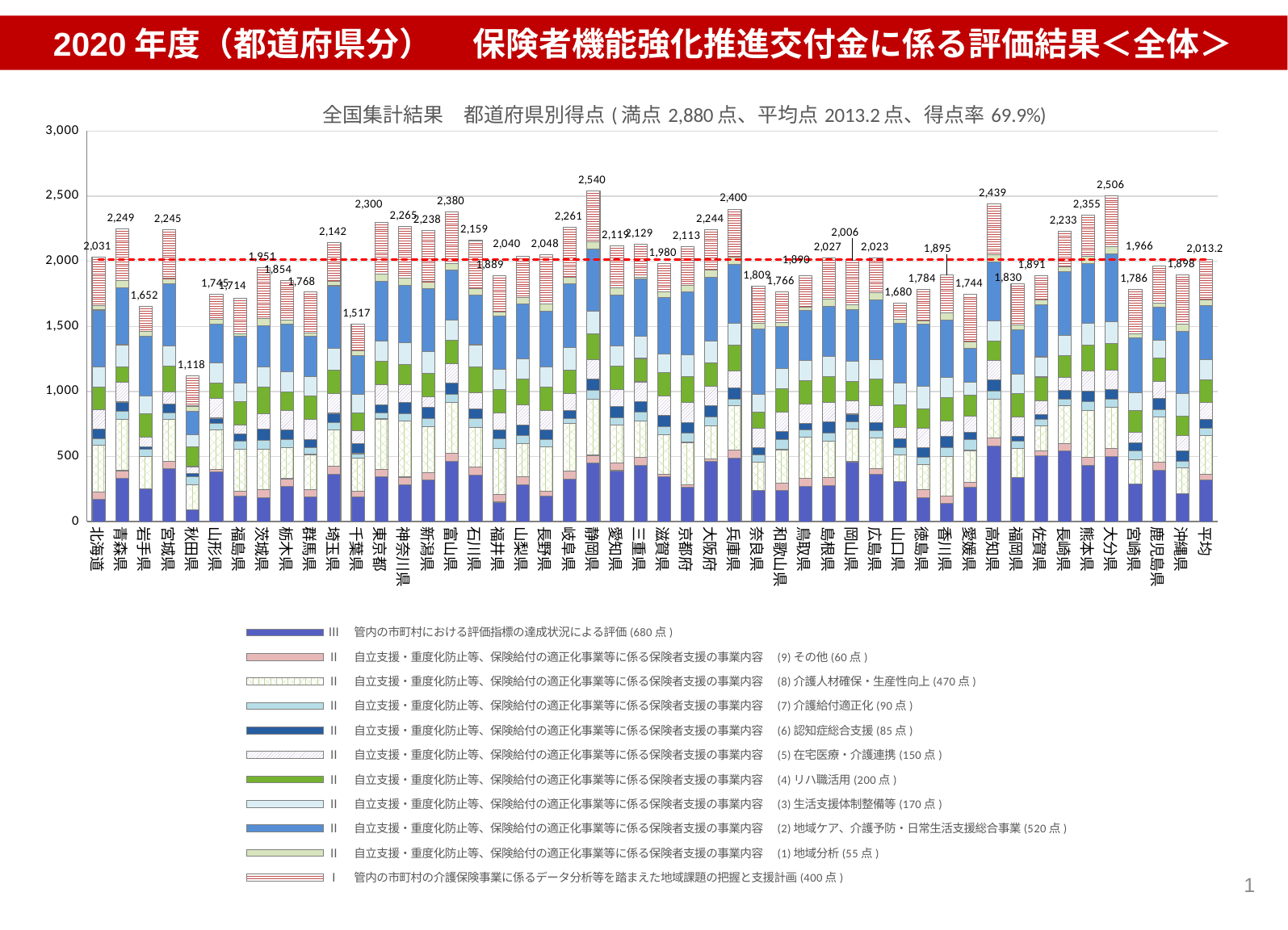

2020年度（都道府県分） 　保険者機能強化推進交付金に係る評価結果＜全体＞

### Chart: 全国集計結果　都道府県別得点(満点2,880点、平均点2013.2点、得点率69.9%)

| Category | Ⅲ　管内の市町村における評価指標の達成状況による評価(680点) | Ⅱ　自立支援・重度化防止等、保険給付の適正化事業等に係る保険者支援の事業内容　(9)その他(60点) | Ⅱ　自立支援・重度化防止等、保険給付の適正化事業等に係る保険者支援の事業内容　(8)介護人材確保・生産性向上(470点) | Ⅱ　自立支援・重度化防止等、保険給付の適正化事業等に係る保険者支援の事業内容　(7)介護給付適正化(90点) | Ⅱ　自立支援・重度化防止等、保険給付の適正化事業等に係る保険者支援の事業内容　(6)認知症総合支援(85点) | Ⅱ　自立支援・重度化防止等、保険給付の適正化事業等に係る保険者支援の事業内容　(5)在宅医療・介護連携(150点) | Ⅱ　自立支援・重度化防止等、保険給付の適正化事業等に係る保険者支援の事業内容　(4)リハ職活用(200点) | Ⅱ　自立支援・重度化防止等、保険給付の適正化事業等に係る保険者支援の事業内容　(3)生活支援体制整備等(170点) | Ⅱ　自立支援・重度化防止等、保険給付の適正化事業等に係る保険者支援の事業内容　(2)地域ケア、介護予防・日常生活支援総合事業(520点) | Ⅱ　自立支援・重度化防止等、保険給付の適正化事業等に係る保険者支援の事業内容　(1)地域分析(55点) | Ⅰ　管内の市町村の介護保険事業に係るデータ分析等を踏まえた地域課題の把握と支援計画(400点) | 合計 | 平均 |
|---|---|---|---|---|---|---|---|---|---|---|---|---|---|
| 北海道 | 170.0 | 60.0 | 358.0 | 48.0 | 75.0 | 150.0 | 170.0 | 155.0 | 440.0 | 35.0 | 370.0 | 2031.0 | 2013.1702127659576 |
| 青森県 | 332.0 | 60.0 | 391.0 | 66.0 | 70.0 | 150.0 | 120.0 | 170.0 | 440.0 | 55.0 | 395.0 | 2249.0 | 2013.1702127659576 |
| 岩手県 | 254.0 | 0.0 | 246.0 | 59.0 | 18.0 | 70.0 | 180.0 | 140.0 | 460.0 | 35.0 | 190.0 | 1652.0 | 2013.1702127659576 |
| 宮城県 | 406.0 | 60.0 | 318.0 | 51.0 | 70.0 | 90.0 | 200.0 | 155.0 | 480.0 | 40.0 | 375.0 | 2245.0 | 2013.1702127659576 |
| 秋田県 | 92.0 | 0.0 | 189.0 | 64.0 | 28.0 | 50.0 | 150.0 | 95.0 | 180.0 | 40.0 | 230.0 | 1118.0 | 2013.1702127659576 |
| 山形県 | 384.0 | 20.0 | 299.0 | 49.0 | 43.0 | 150.0 | 120.0 | 155.0 | 300.0 | 35.0 | 190.0 | 1745.0 | 2013.1702127659576 |
| 福島県 | 194.0 | 40.0 | 323.0 | 60.0 | 57.0 | 70.0 | 180.0 | 140.0 | 360.0 | 20.0 | 270.0 | 1714.0 | 2013.1702127659576 |
| 茨城県 | 184.0 | 60.0 | 315.0 | 67.0 | 85.0 | 120.0 | 200.0 | 155.0 | 320.0 | 55.0 | 390.0 | 1951.0 | 2013.1702127659576 |
| 栃木県 | 270.0 | 60.0 | 238.0 | 61.0 | 75.0 | 150.0 | 140.0 | 155.0 | 370.0 | 30.0 | 305.0 | 1854.0 | 2013.1702127659576 |
| 群馬県 | 188.0 | 60.0 | 268.0 | 52.0 | 65.0 | 150.0 | 180.0 | 150.0 | 310.0 | 25.0 | 320.0 | 1768.0 | 2013.1702127659576 |
| 埼玉県 | 364.0 | 60.0 | 281.0 | 57.0 | 70.0 | 150.0 | 180.0 | 170.0 | 480.0 | 35.0 | 295.0 | 2142.0 | 2013.1702127659576 |
| 千葉県 | 192.0 | 40.0 | 254.0 | 36.0 | 75.0 | 100.0 | 140.0 | 140.0 | 300.0 | 35.0 | 205.0 | 1517.0 | 2013.1702127659576 |
| 東京都 | 344.0 | 60.0 | 385.0 | 46.0 | 65.0 | 150.0 | 180.0 | 155.0 | 460.0 | 55.0 | 400.0 | 2300.0 | 2013.1702127659576 |
| 神奈川県 | 282.0 | 60.0 | 429.0 | 59.0 | 85.0 | 140.0 | 150.0 | 170.0 | 440.0 | 55.0 | 395.0 | 2265.0 | 2013.1702127659576 |
| 新潟県 | 318.0 | 60.0 | 353.0 | 62.0 | 85.0 | 80.0 | 180.0 | 170.0 | 480.0 | 55.0 | 395.0 | 2238.0 | 2013.1702127659576 |
| 富山県 | 466.0 | 60.0 | 389.0 | 65.0 | 85.0 | 150.0 | 180.0 | 155.0 | 380.0 | 55.0 | 395.0 | 2380.0 | 2013.1702127659576 |
| 石川県 | 358.0 | 60.0 | 307.0 | 69.0 | 75.0 | 120.0 | 200.0 | 170.0 | 380.0 | 50.0 | 370.0 | 2159.0 | 2013.1702127659576 |
| 福井県 | 150.0 | 60.0 | 353.0 | 76.0 | 65.0 | 130.0 | 180.0 | 155.0 | 410.0 | 30.0 | 280.0 | 1889.0 | 2013.1702127659576 |
| 山梨県 | 286.0 | 60.0 | 255.0 | 59.0 | 85.0 | 150.0 | 200.0 | 155.0 | 420.0 | 50.0 | 320.0 | 2040.0 | 2013.1702127659576 |
| 長野県 | 194.0 | 40.0 | 338.0 | 61.0 | 70.0 | 150.0 | 180.0 | 155.0 | 430.0 | 55.0 | 375.0 | 2048.0 | 2013.1702127659576 |
| 岐阜県 | 328.0 | 60.0 | 364.0 | 39.0 | 65.0 | 130.0 | 180.0 | 170.0 | 490.0 | 50.0 | 385.0 | 2261.0 | 2013.1702127659576 |
| 静岡県 | 450.0 | 60.0 | 433.0 | 67.0 | 85.0 | 150.0 | 200.0 | 170.0 | 480.0 | 55.0 | 390.0 | 2540.0 | 2013.1702127659576 |
| 愛知県 | 392.0 | 60.0 | 290.0 | 57.0 | 85.0 | 130.0 | 180.0 | 155.0 | 390.0 | 55.0 | 325.0 | 2119.0 | 2013.1702127659576 |
| 三重県 | 432.0 | 60.0 | 283.0 | 64.0 | 85.0 | 150.0 | 180.0 | 170.0 | 440.0 | 15.0 | 250.0 | 2129.0 | 2013.1702127659576 |
| 滋賀県 | 346.0 | 20.0 | 303.0 | 61.0 | 85.0 | 150.0 | 180.0 | 140.0 | 440.0 | 40.0 | 215.0 | 1980.0 | 2013.1702127659576 |
| 京都府 | 264.0 | 20.0 | 325.0 | 69.0 | 85.0 | 150.0 | 200.0 | 170.0 | 480.0 | 55.0 | 295.0 | 2113.0 | 2013.1702127659576 |
| 大阪府 | 462.0 | 20.0 | 254.0 | 68.0 | 85.0 | 150.0 | 180.0 | 170.0 | 490.0 | 55.0 | 310.0 | 2244.0 | 2013.1702127659576 |
| 兵庫県 | 488.0 | 60.0 | 341.0 | 51.0 | 85.0 | 130.0 | 200.0 | 170.0 | 450.0 | 55.0 | 370.0 | 2400.0 | 2013.1702127659576 |
| 奈良県 | 242.0 | 0.0 | 213.0 | 59.0 | 55.0 | 150.0 | 120.0 | 140.0 | 500.0 | 45.0 | 285.0 | 1809.0 | 2013.1702127659576 |
| 和歌山県 | 238.0 | 60.0 | 255.0 | 76.0 | 62.0 | 150.0 | 180.0 | 155.0 | 320.0 | 35.0 | 235.0 | 1766.0 | 2013.1702127659576 |
| 鳥取県 | 272.0 | 60.0 | 316.0 | 59.0 | 48.0 | 150.0 | 180.0 | 155.0 | 380.0 | 30.0 | 240.0 | 1890.0 | 2013.1702127659576 |
| 島根県 | 278.0 | 60.0 | 280.0 | 64.0 | 85.0 | 150.0 | 200.0 | 155.0 | 380.0 | 55.0 | 320.0 | 2027.0 | 2013.1702127659576 |
| 岡山県 | 460.0 | 0.0 | 252.0 | 54.0 | 60.0 | 100.0 | 150.0 | 155.0 | 400.0 | 35.0 | 340.0 | 2006.0 | 2013.1702127659576 |
| 広島県 | 366.0 | 40.0 | 235.0 | 57.0 | 65.0 | 130.0 | 200.0 | 150.0 | 460.0 | 55.0 | 265.0 | 2023.0 | 2013.1702127659576 |
| 山口県 | 308.0 | 0.0 | 203.0 | 59.0 | 65.0 | 90.0 | 170.0 | 170.0 | 460.0 | 30.0 | 125.0 | 1680.0 | 2013.1702127659576 |
| 徳島県 | 184.0 | 60.0 | 195.0 | 58.0 | 72.0 | 150.0 | 150.0 | 170.0 | 480.0 | 25.0 | 240.0 | 1784.0 | 2013.1702127659576 |
| 香川県 | 138.0 | 60.0 | 300.0 | 72.0 | 85.0 | 120.0 | 180.0 | 155.0 | 440.0 | 55.0 | 290.0 | 1895.0 | 2013.1702127659576 |
| 愛媛県 | 262.0 | 40.0 | 245.0 | 82.0 | 60.0 | 120.0 | 160.0 | 100.0 | 260.0 | 50.0 | 365.0 | 1744.0 | 2013.1702127659576 |
| 高知県 | 582.0 | 60.0 | 298.0 | 64.0 | 85.0 | 150.0 | 150.0 | 155.0 | 450.0 | 55.0 | 390.0 | 2439.0 | 2013.1702127659576 |
| 福岡県 | 340.0 | 0.0 | 224.0 | 56.0 | 35.0 | 150.0 | 180.0 | 150.0 | 340.0 | 35.0 | 320.0 | 1830.0 | 2013.1702127659576 |
| 佐賀県 | 504.0 | 40.0 | 191.0 | 49.0 | 37.0 | 110.0 | 180.0 | 155.0 | 400.0 | 35.0 | 190.0 | 1891.0 | 2013.1702127659576 |
| 長崎県 | 542.0 | 60.0 | 288.0 | 53.0 | 65.0 | 100.0 | 170.0 | 155.0 | 490.0 | 35.0 | 275.0 | 2233.0 | 2013.1702127659576 |
| 熊本県 | 434.0 | 60.0 | 359.0 | 67.0 | 85.0 | 150.0 | 200.0 | 170.0 | 460.0 | 55.0 | 315.0 | 2355.0 | 2013.1702127659576 |
| 大分県 | 500.0 | 60.0 | 319.0 | 62.0 | 75.0 | 150.0 | 200.0 | 170.0 | 520.0 | 55.0 | 395.0 | 2506.0 | 2013.1702127659576 |
| 宮崎県 | 292.0 | 0.0 | 185.0 | 66.0 | 63.0 | 80.0 | 170.0 | 135.0 | 420.0 | 30.0 | 345.0 | 1786.0 | 2013.1702127659576 |
| 鹿児島県 | 398.0 | 60.0 | 344.0 | 59.0 | 85.0 | 130.0 | 180.0 | 140.0 | 250.0 | 30.0 | 290.0 | 1966.0 | 2013.1702127659576 |
| 沖縄県 | 216.0 | 0.0 | 197.0 | 50.0 | 80.0 | 120.0 | 150.0 | 170.0 | 480.0 | 55.0 | 380.0 | 1898.0 | 2013.1702127659576 |
| 平均 | 322.25531914893617 | 43.829787234042556 | 293.21276595744683 | 59.765957446808514 | 69.63829787234043 | 128.93617021276594 | 174.04255319148936 | 155.0 | 412.5531914893619 | 43.08510638297872 | 310.851063829787 | 2013.1702127659576 | 2013.1702127659576 |
1